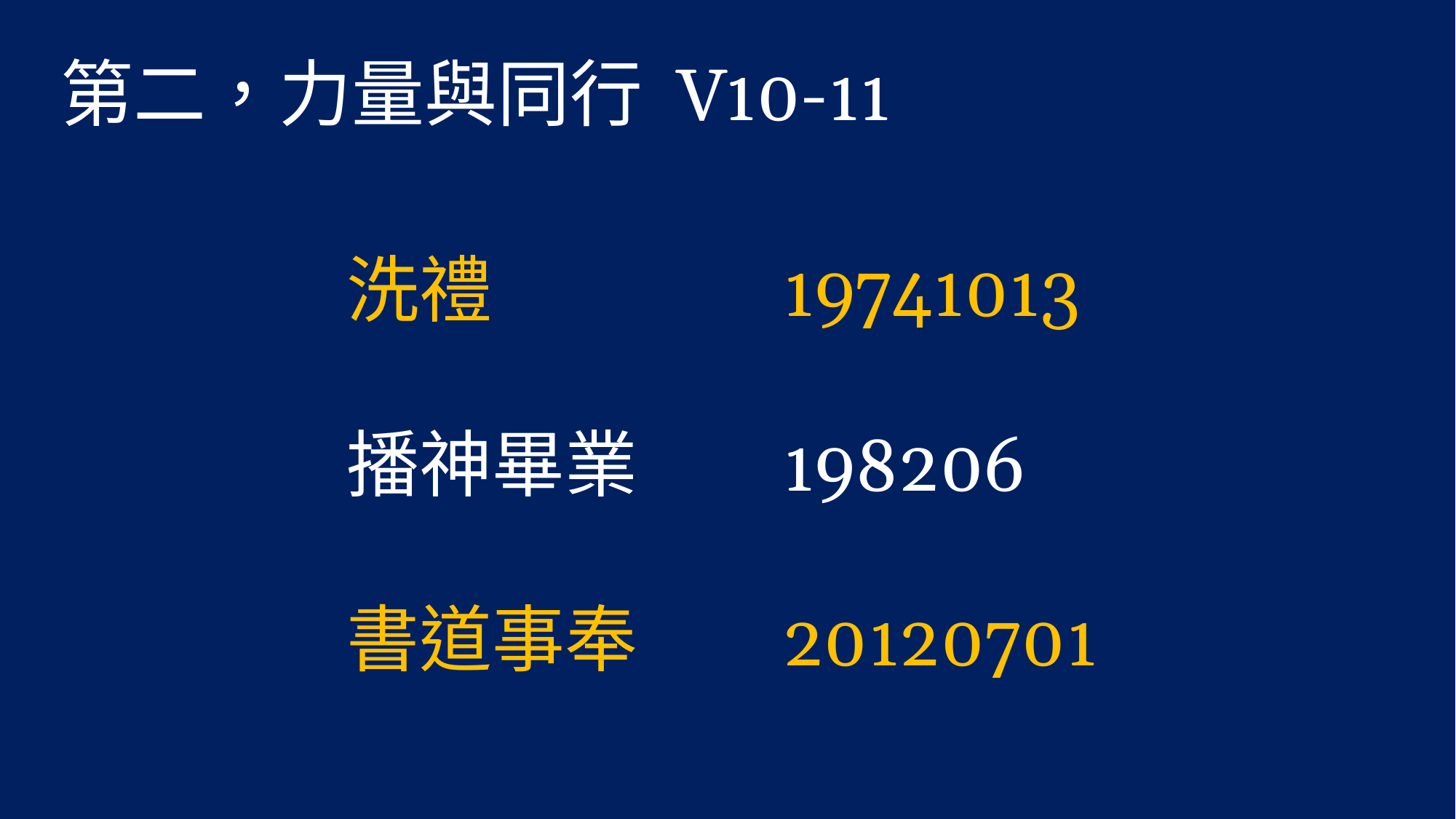

第二，力量與同行 V10-11
洗禮			19741013

播神畢業		198206

書道事奉		20120701